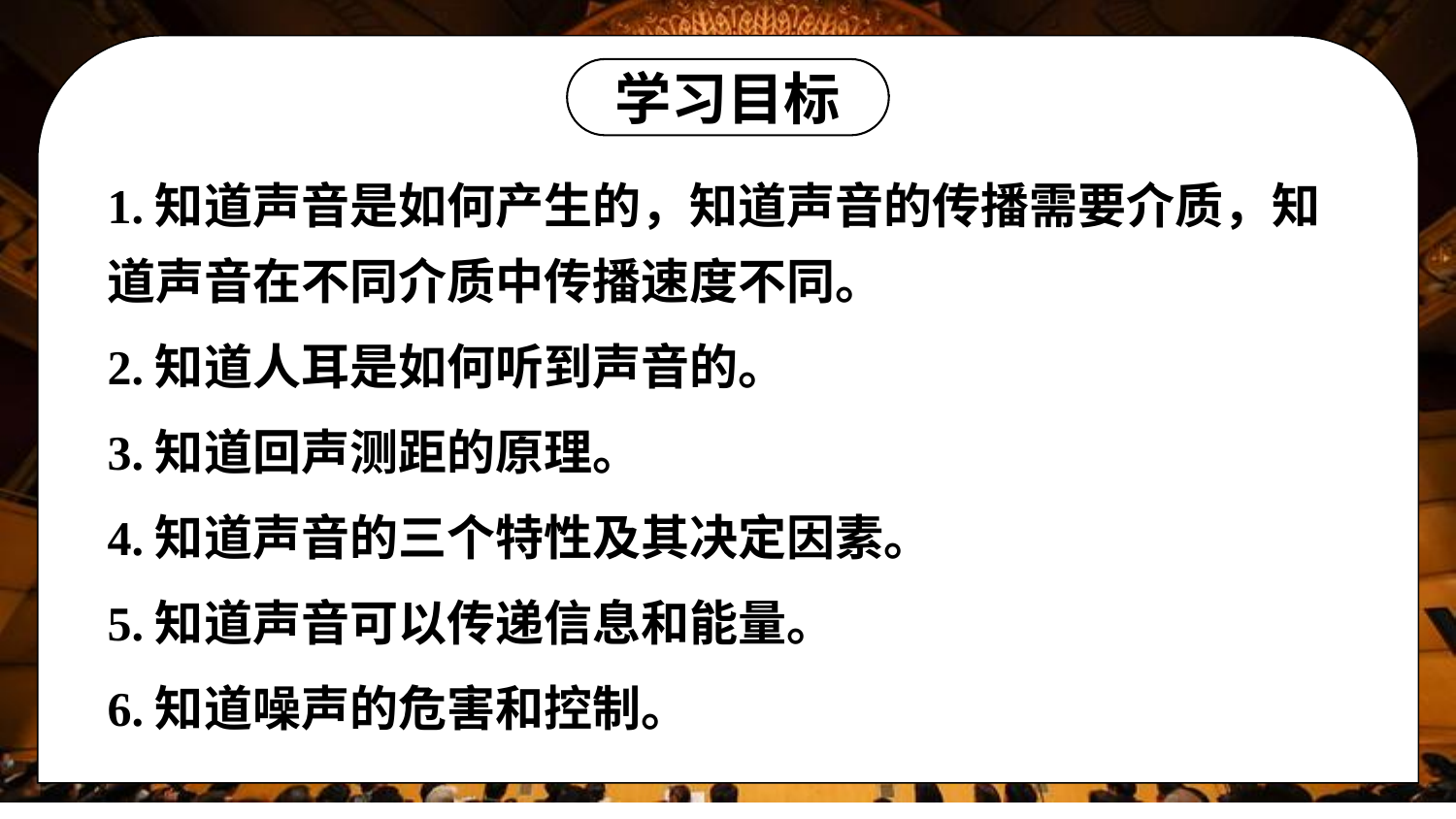

学习目标
1.知道声音是如何产生的，知道声音的传播需要介质，知道声音在不同介质中传播速度不同。
2.知道人耳是如何听到声音的。
3.知道回声测距的原理。
4.知道声音的三个特性及其决定因素。
5.知道声音可以传递信息和能量。
6.知道噪声的危害和控制。